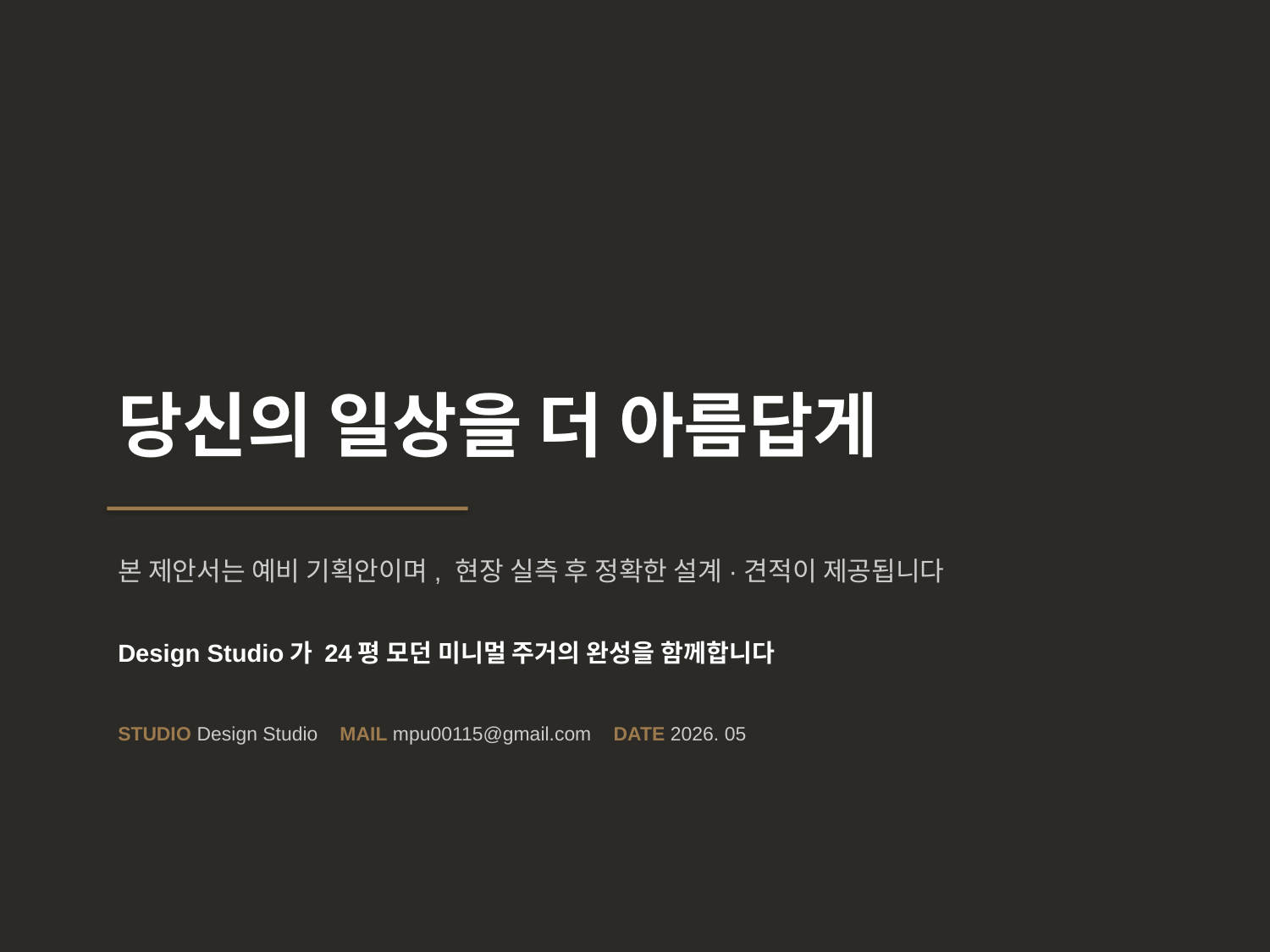

당신의 일상을 더 아름답게

본 제안서는 예비 기획안이며, 현장 실측 후 정확한 설계·견적이 제공됩니다
Design Studio가 24평 모던 미니멀 주거의 완성을 함께합니다
STUDIO Design Studio    MAIL mpu00115@gmail.com    DATE 2026. 05